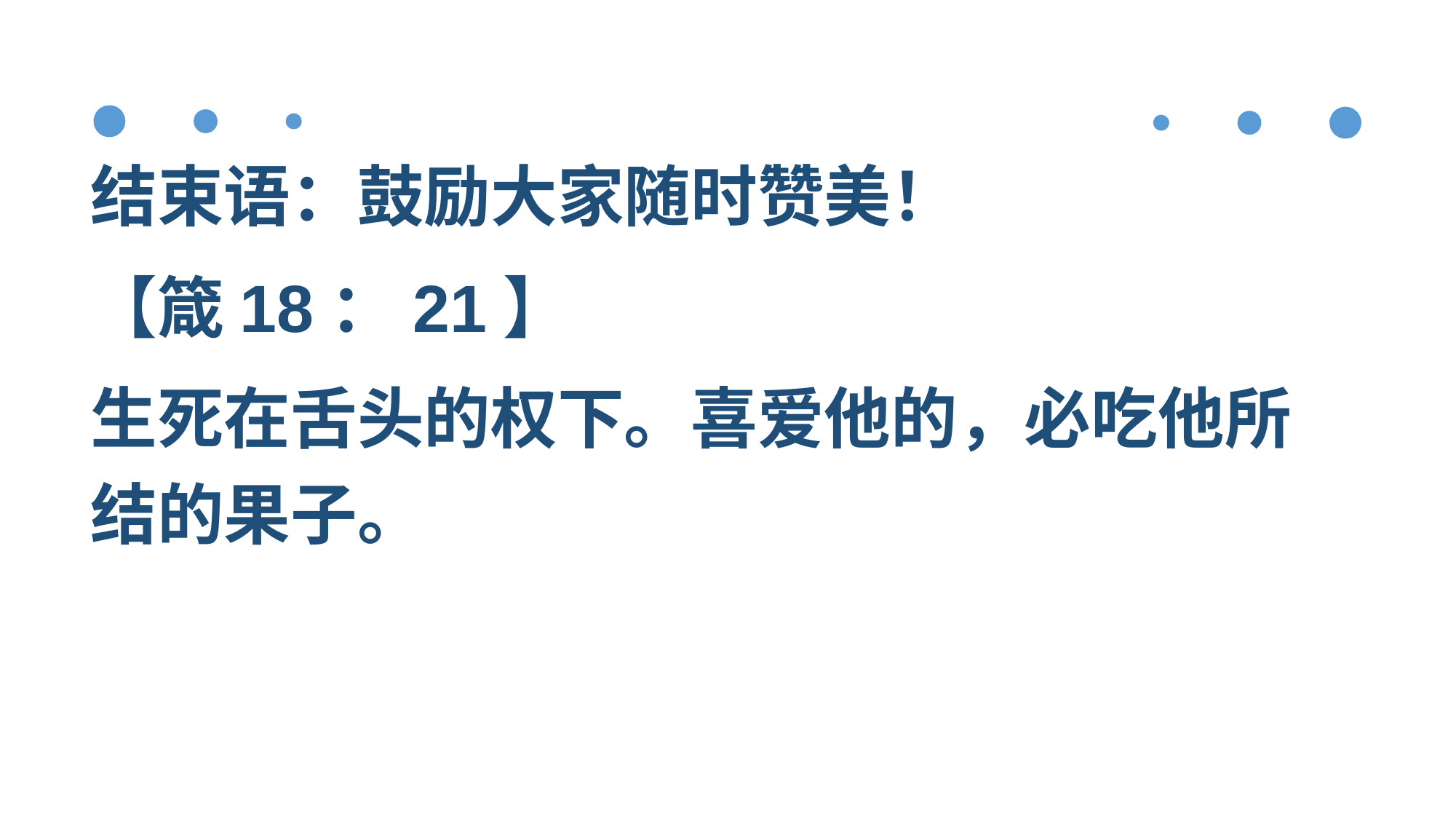

结束语：鼓励大家随时赞美！
【箴18：21】
生死在舌头的权下。喜爱他的，必吃他所结的果子。